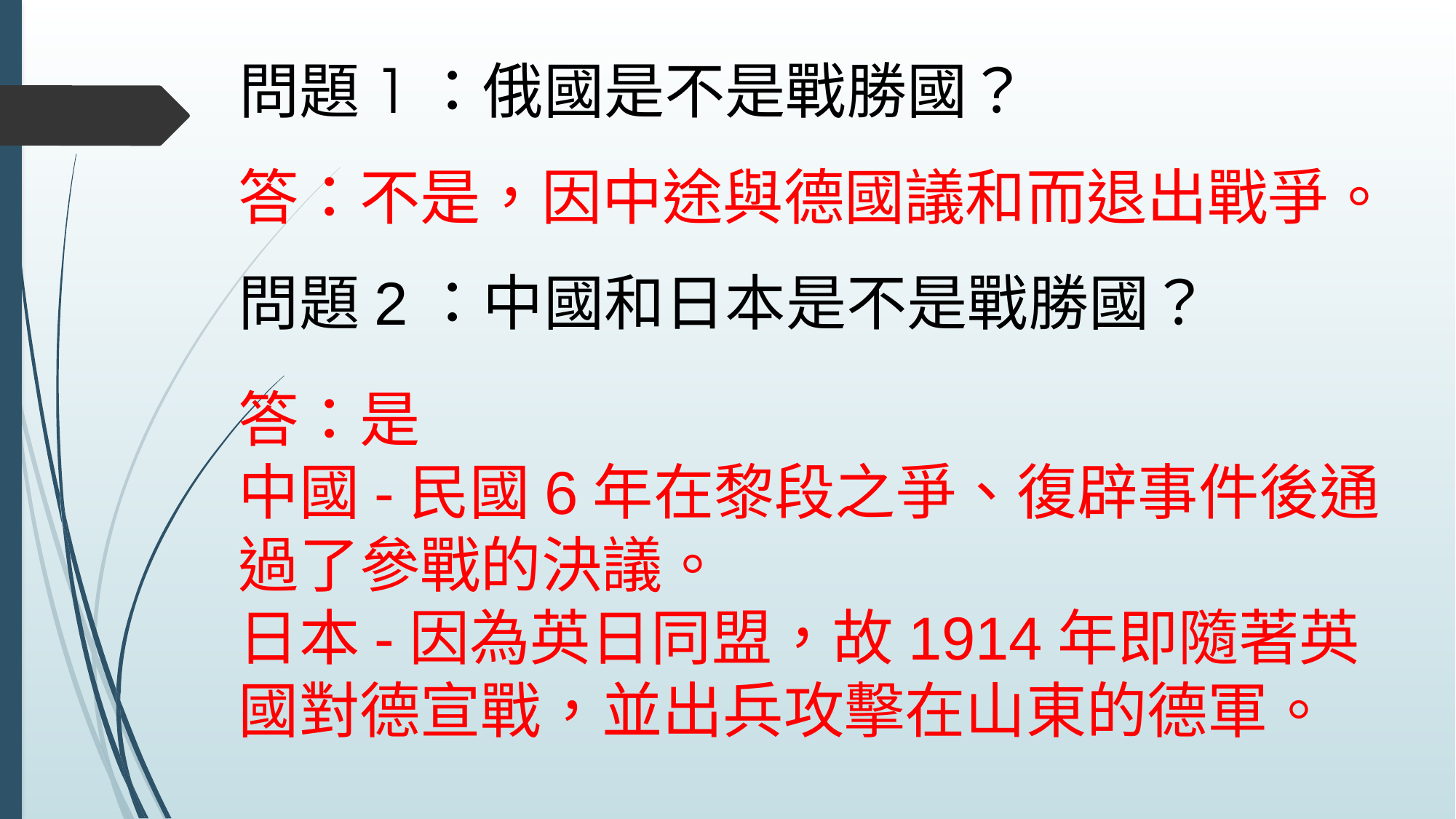

# 問題1：俄國是不是戰勝國？
答：不是，因中途與德國議和而退出戰爭。
問題2：中國和日本是不是戰勝國？
答：是
中國-民國6年在黎段之爭、復辟事件後通過了參戰的決議。
日本-因為英日同盟，故1914年即隨著英國對德宣戰，並出兵攻擊在山東的德軍。